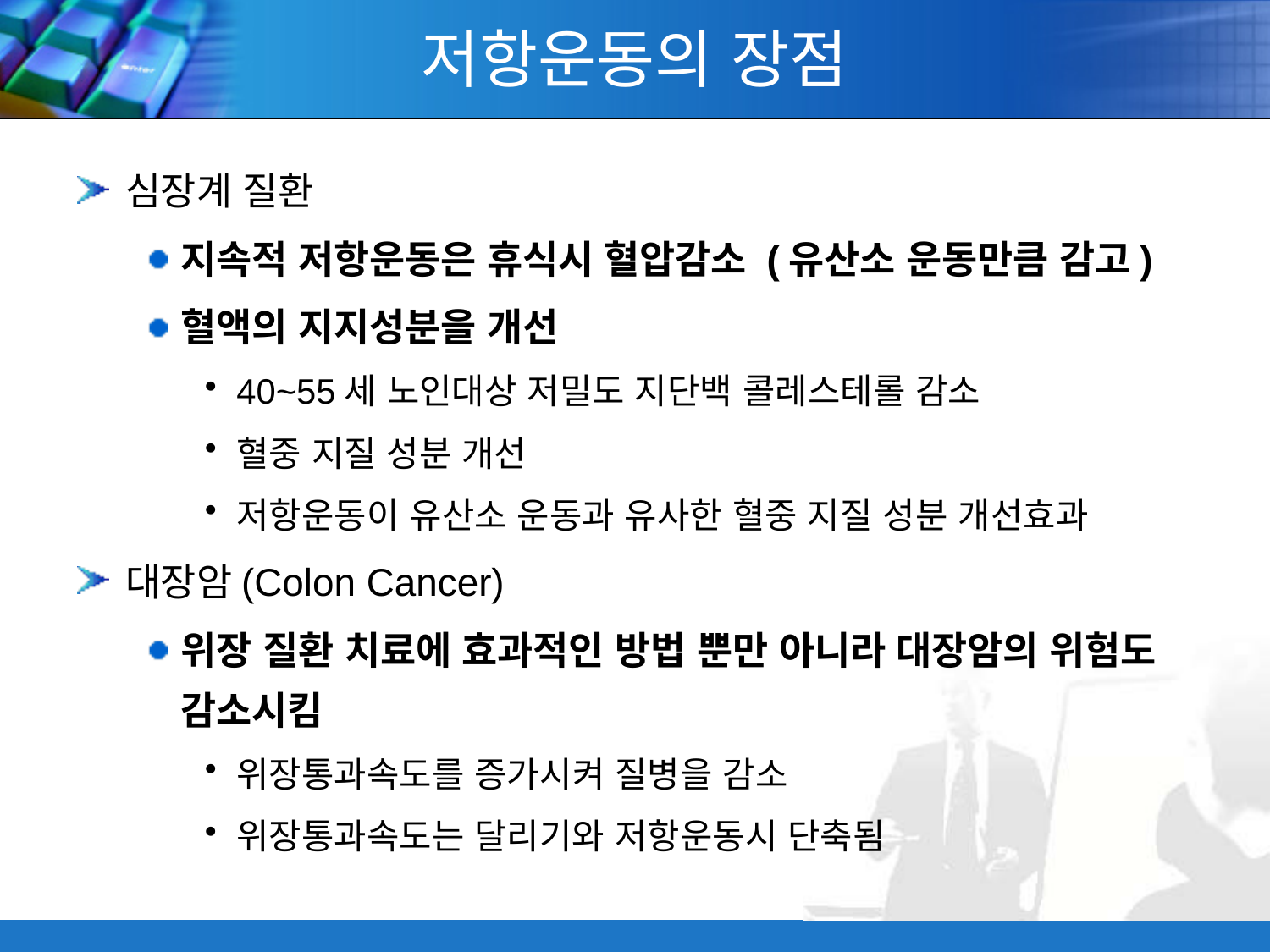

# 저항운동의 장점
심장계 질환
지속적 저항운동은 휴식시 혈압감소 (유산소 운동만큼 감고)
혈액의 지지성분을 개선
40~55세 노인대상 저밀도 지단백 콜레스테롤 감소
혈중 지질 성분 개선
저항운동이 유산소 운동과 유사한 혈중 지질 성분 개선효과
대장암(Colon Cancer)
위장 질환 치료에 효과적인 방법 뿐만 아니라 대장암의 위험도 감소시킴
위장통과속도를 증가시켜 질병을 감소
위장통과속도는 달리기와 저항운동시 단축됨